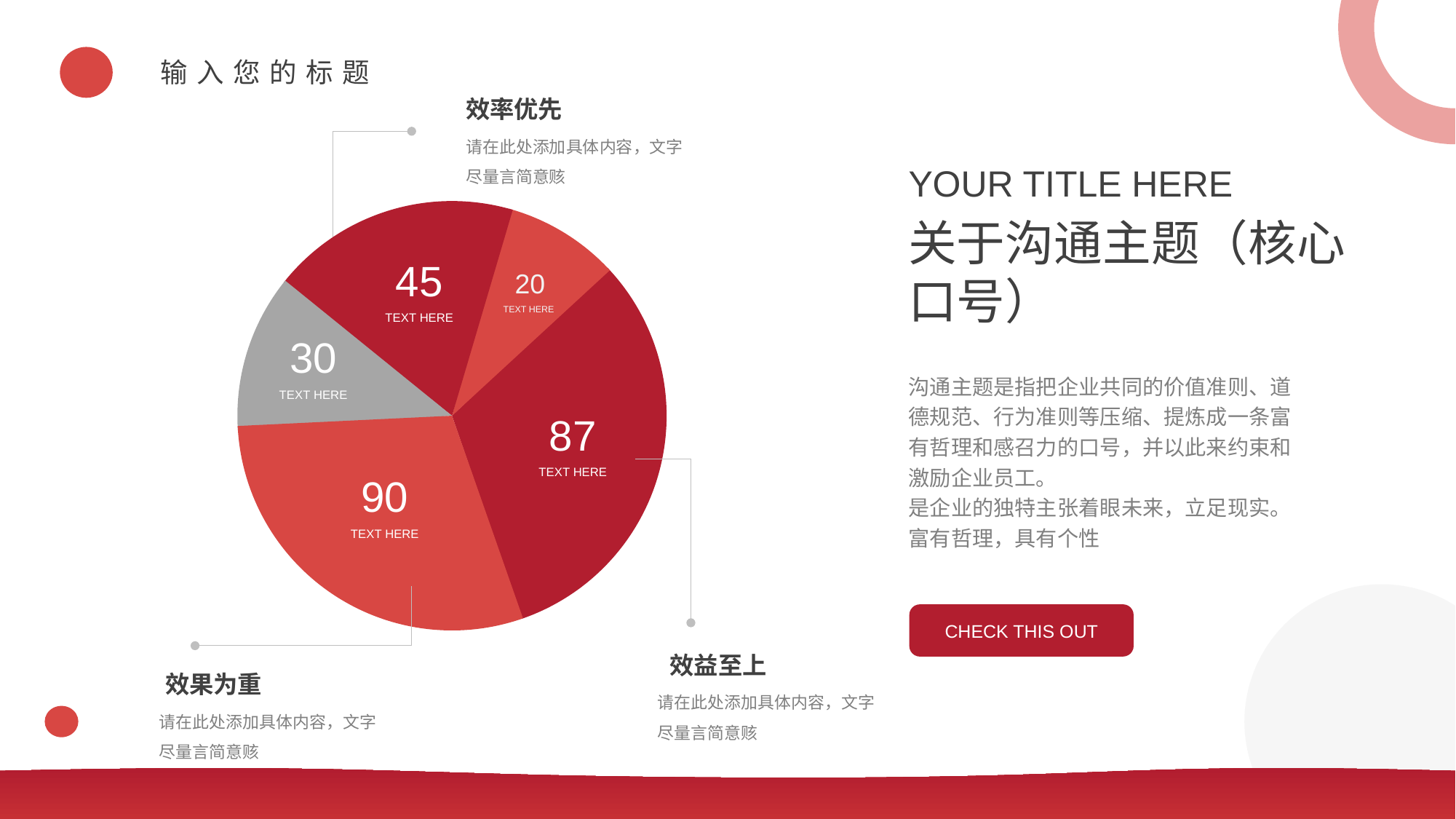

输入您的标题

效率优先
请在此处添加具体内容，文字尽量言简意赅
YOUR TITLE HERE

45
20
TEXT HERE
TEXT HERE
30
TEXT HERE
87
TEXT HERE
90
TEXT HERE
关于沟通主题（核心口号）
沟通主题是指把企业共同的价值准则、道德规范、行为准则等压缩、提炼成一条富有哲理和感召力的口号，并以此来约束和激励企业员工。
是企业的独特主张着眼未来，立足现实。富有哲理，具有个性

CHECK THIS OUT
 效益至上
效果为重
请在此处添加具体内容，文字尽量言简意赅
请在此处添加具体内容，文字尽量言简意赅